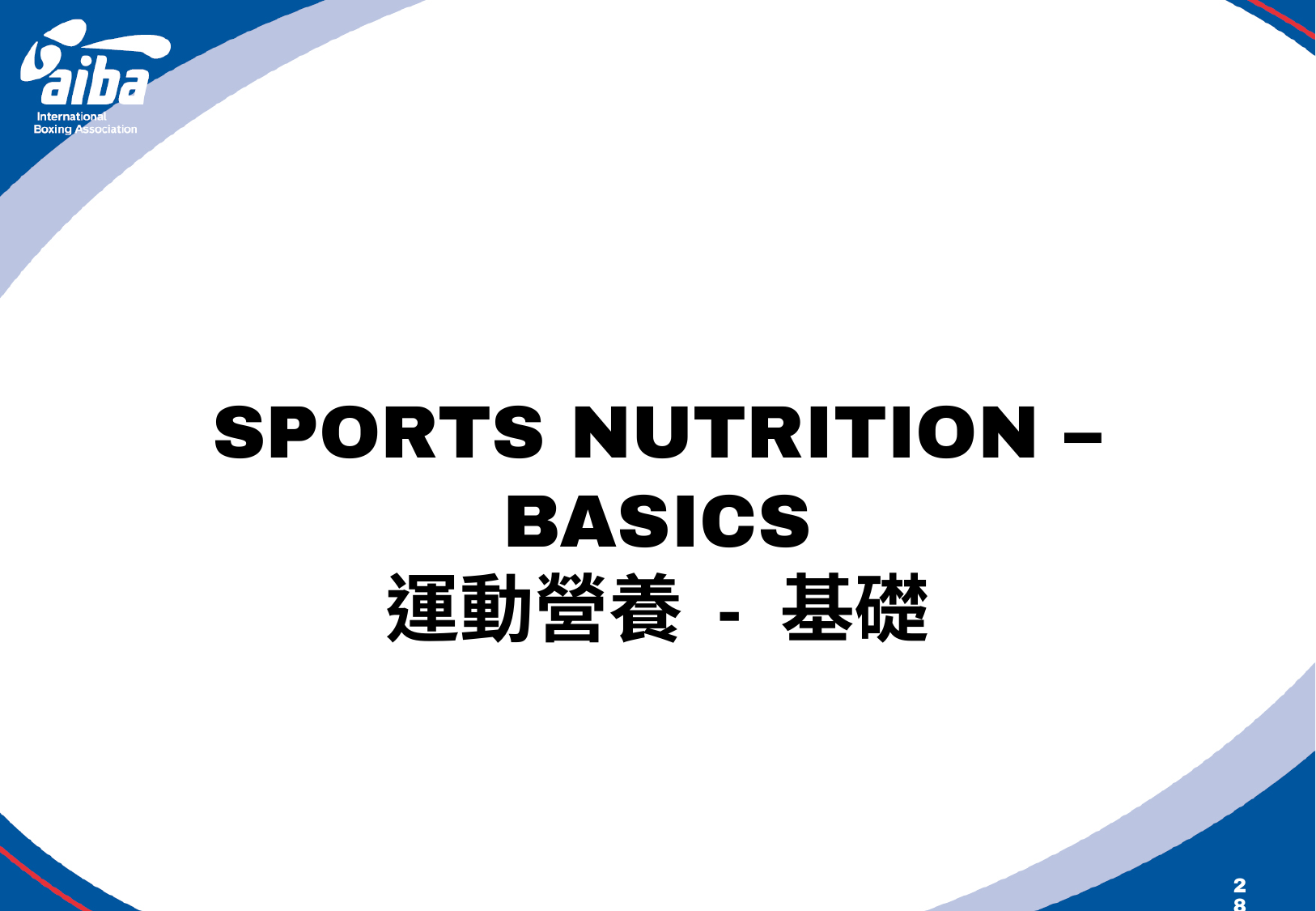

SPORTS NUTRITION – BASICS
運動營養 - 基礎
287